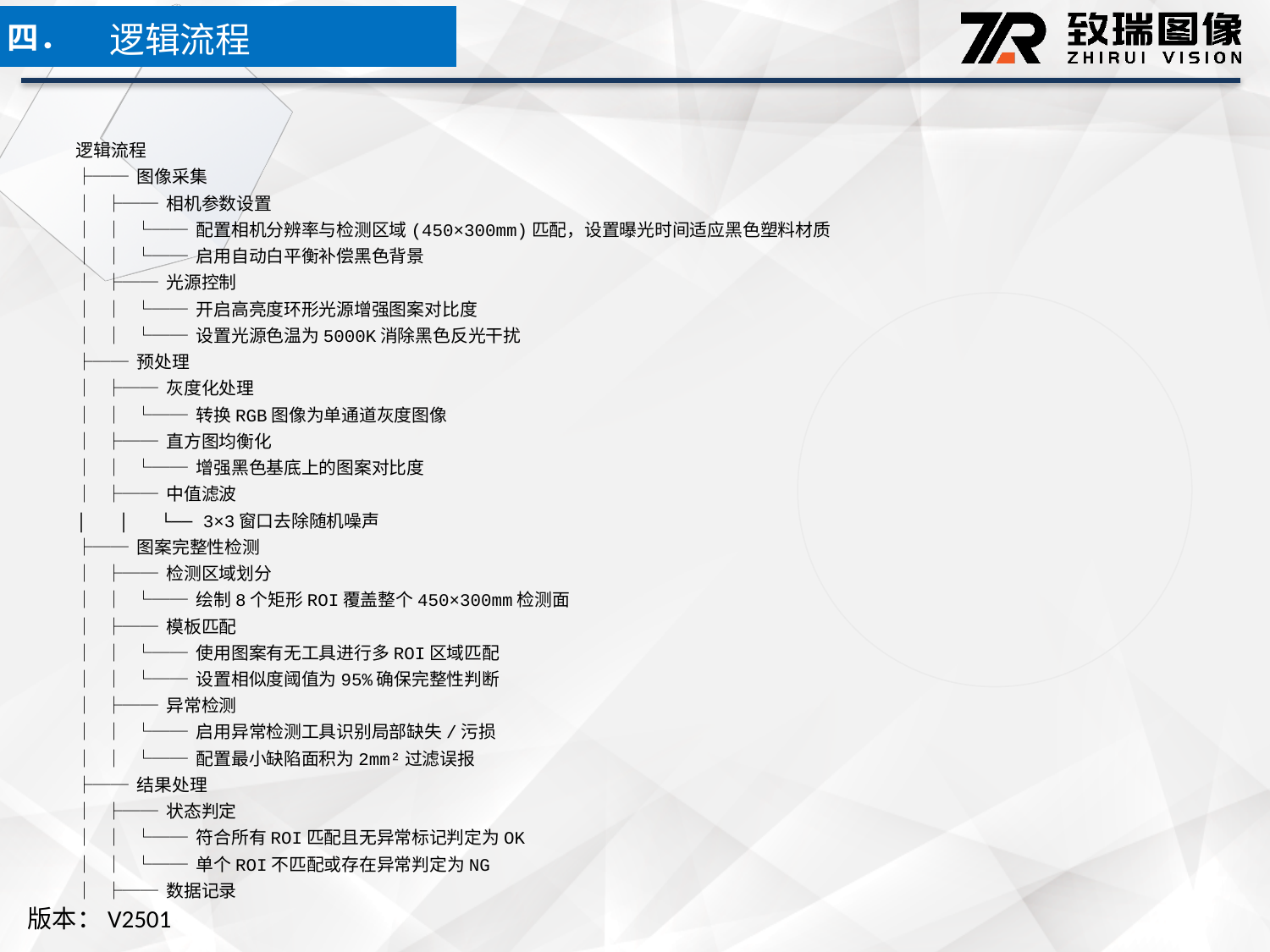

逻辑流程
四．

逻辑流程
├── 图像采集
│   ├── 相机参数设置
│   │   └── 配置相机分辨率与检测区域(450×300mm)匹配，设置曝光时间适应黑色塑料材质
│   │   └── 启用自动白平衡补偿黑色背景
│   ├── 光源控制
│   │   └── 开启高亮度环形光源增强图案对比度
│   │   └── 设置光源色温为5000K消除黑色反光干扰
├── 预处理
│   ├── 灰度化处理
│   │   └── 转换RGB图像为单通道灰度图像
│   ├── 直方图均衡化
│   │   └── 增强黑色基底上的图案对比度
│   ├── 中值滤波
│   │   └── 3×3窗口去除随机噪声
├── 图案完整性检测
│   ├── 检测区域划分
│   │   └── 绘制8个矩形ROI覆盖整个450×300mm检测面
│   ├── 模板匹配
│   │   └── 使用图案有无工具进行多ROI区域匹配
│   │   └── 设置相似度阈值为95%确保完整性判断
│   ├── 异常检测
│   │   └── 启用异常检测工具识别局部缺失/污损
│   │   └── 配置最小缺陷面积为2mm²过滤误报
├── 结果处理
│   ├── 状态判定
│   │   └── 符合所有ROI匹配且无异常标记判定为OK
│   │   └── 单个ROI不匹配或存在异常判定为NG
│   ├── 数据记录